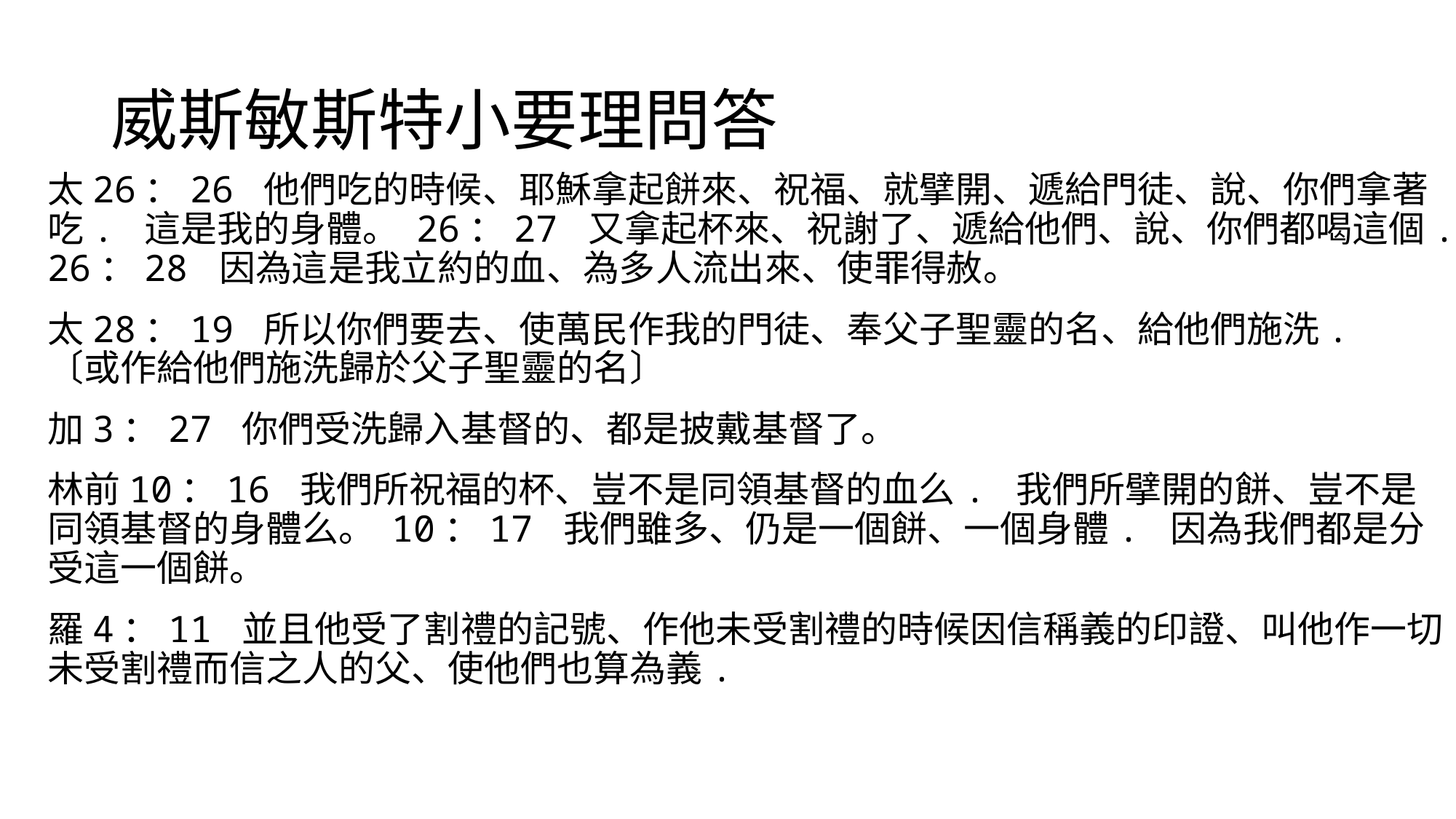

# 威斯敏斯特小要理問答
太26：26 他們吃的時候、耶穌拿起餅來、祝福、就擘開、遞給門徒、說、你們拿著吃. 這是我的身體。 26：27 又拿起杯來、祝謝了、遞給他們、說、你們都喝這個.26：28 因為這是我立約的血、為多人流出來、使罪得赦。
太28：19 所以你們要去、使萬民作我的門徒、奉父子聖靈的名、給他們施洗. 〔或作給他們施洗歸於父子聖靈的名〕
加3：27 你們受洗歸入基督的、都是披戴基督了。
林前10：16 我們所祝福的杯、豈不是同領基督的血么. 我們所擘開的餅、豈不是同領基督的身體么。 10：17 我們雖多、仍是一個餅、一個身體. 因為我們都是分受這一個餅。
羅4：11 並且他受了割禮的記號、作他未受割禮的時候因信稱義的印證、叫他作一切未受割禮而信之人的父、使他們也算為義.